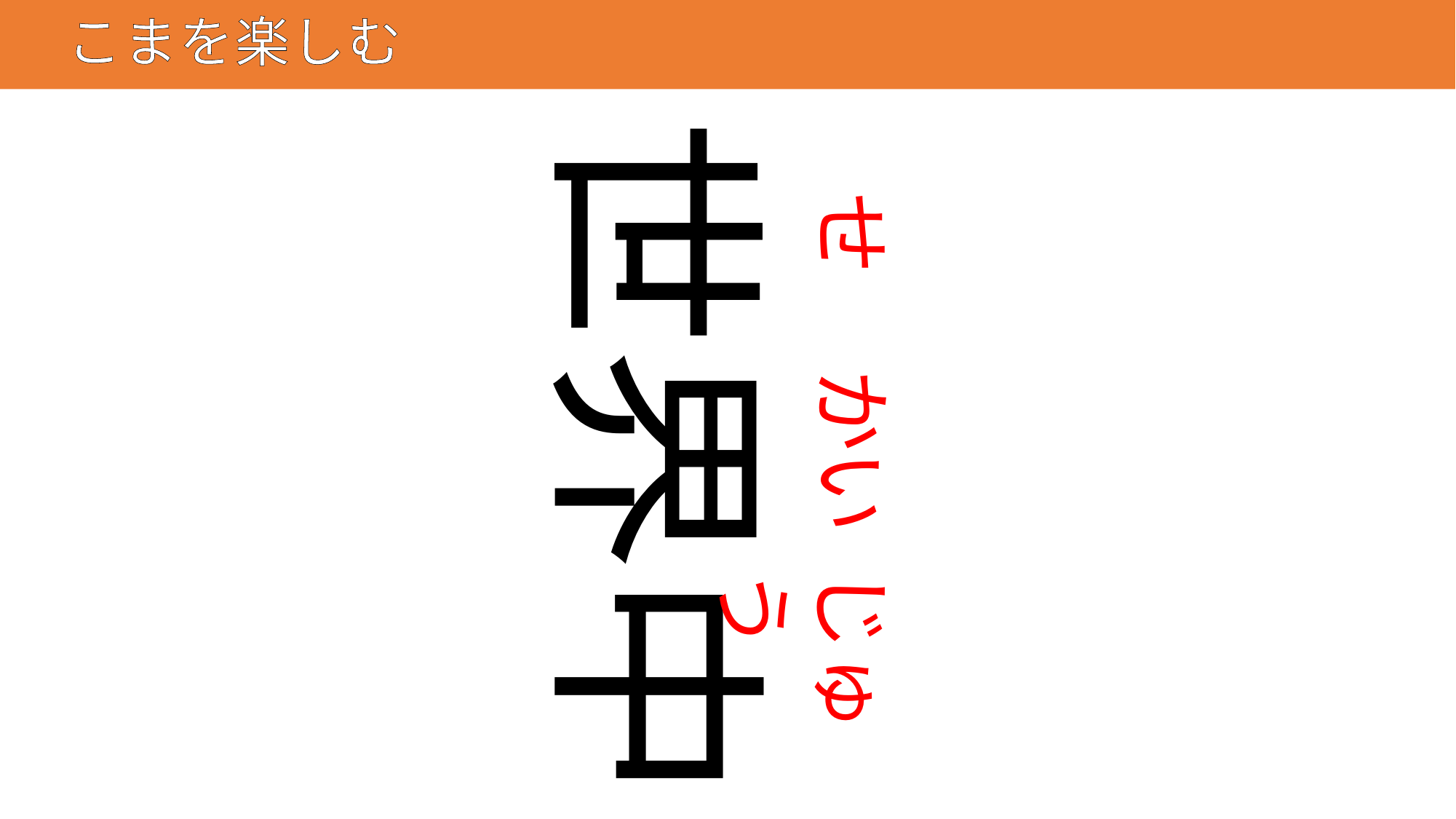

# こまを楽しむ
65
世界中
せ
かい
じゅう